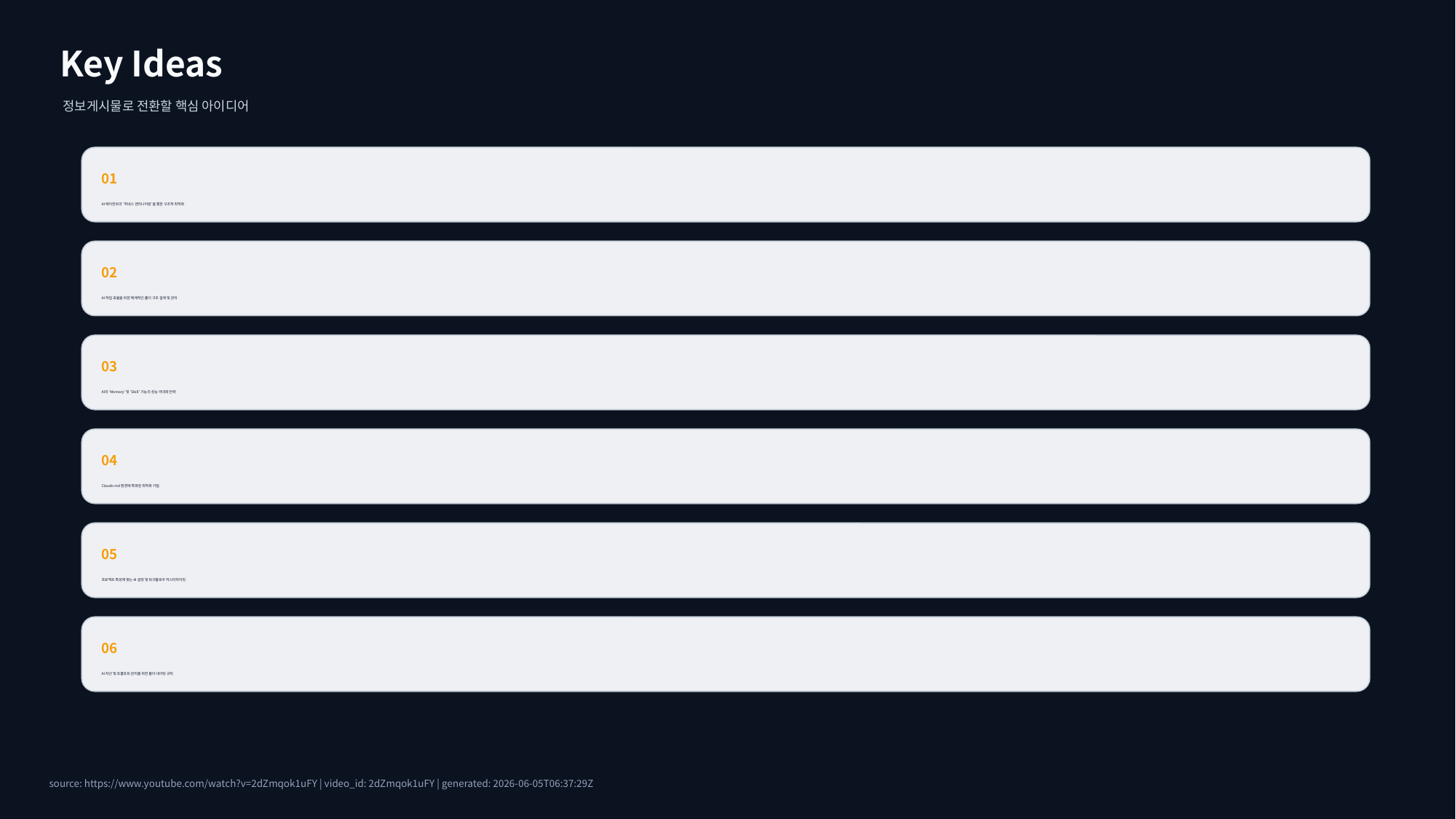

Key Ideas
정보게시물로 전환할 핵심 아이디어

01
AI 에이전트의 '하네스 엔지니어링'을 통한 구조적 최적화

02
AI 작업 효율을 위한 체계적인 폴더 구조 설계 및 관리

03
AI의 'Memory' 및 'Skill' 기능의 성능 극대화 전략

04
Claude.md 환경에 특화된 최적화 기법

05
프로젝트 특성에 맞는 AI 설정 및 워크플로우 커스터마이징

06
AI 자산 및 프롬프트 관리를 위한 폴더 네이밍 규칙
source: https://www.youtube.com/watch?v=2dZmqok1uFY | video_id: 2dZmqok1uFY | generated: 2026-06-05T06:37:29Z